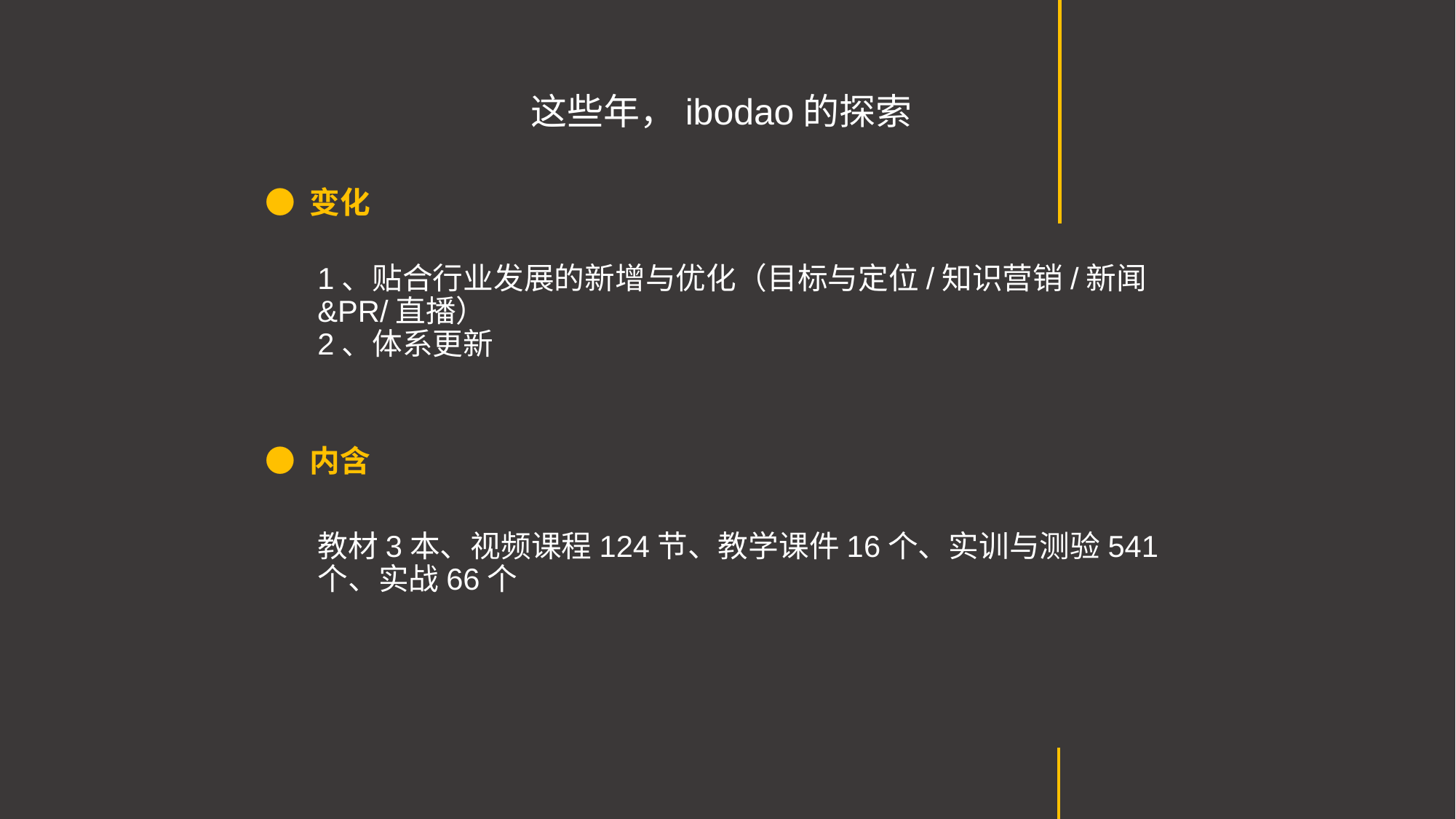

# 这些年，ibodao的探索
● 变化
1、贴合行业发展的新增与优化（目标与定位/知识营销/新闻&PR/直播）
2、体系更新
● 内含
教材3本、视频课程124节、教学课件16个、实训与测验541个、实战66个